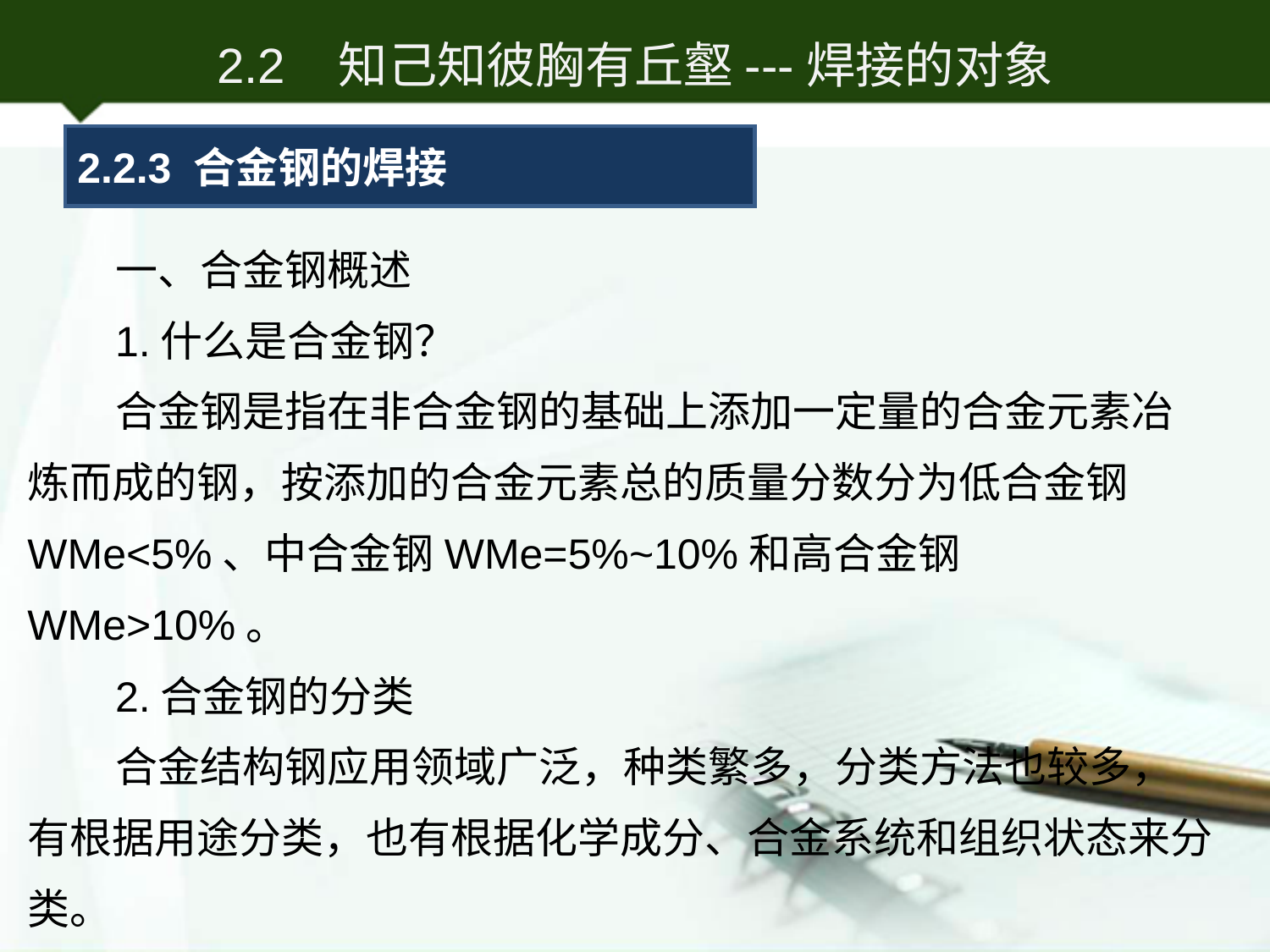

2.2   知己知彼胸有丘壑---焊接的对象
2.2.3 合金钢的焊接
一、合金钢概述
1.什么是合金钢？
合金钢是指在非合金钢的基础上添加一定量的合金元素冶炼而成的钢，按添加的合金元素总的质量分数分为低合金钢WMe<5%、中合金钢WMe=5%~10%和高合金钢WMe>10%。
2.合金钢的分类
合金结构钢应用领域广泛，种类繁多，分类方法也较多，有根据用途分类，也有根据化学成分、合金系统和组织状态来分类。